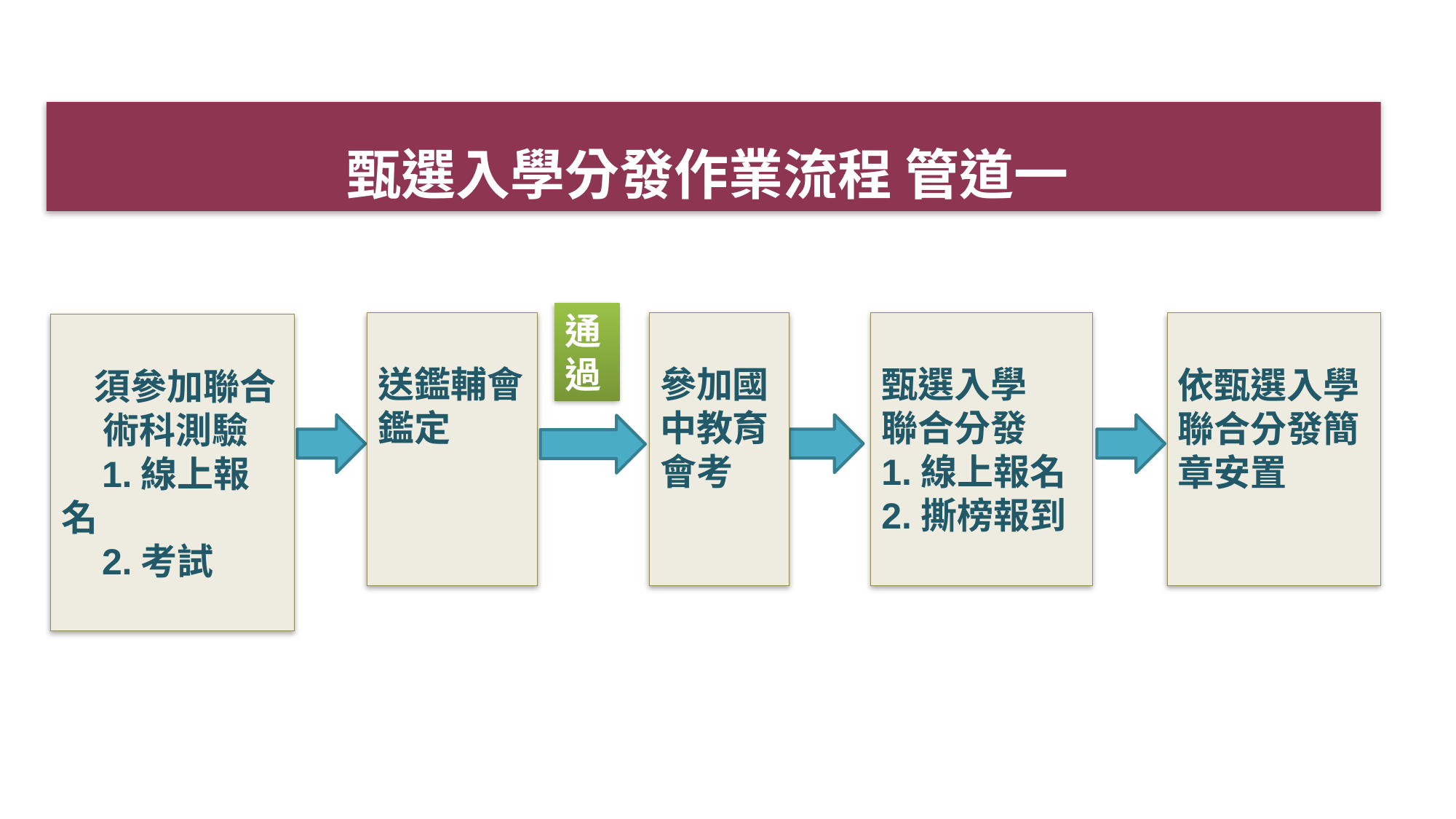

甄選入學分發作業流程 管道一
通過

送鑑輔會
鑑定

參加國中教育會考

甄選入學
聯合分發
1.線上報名
2.撕榜報到

依甄選入學
聯合分發簡章安置

   須參加聯合
    術科測驗
    1.線上報名
    2.考試